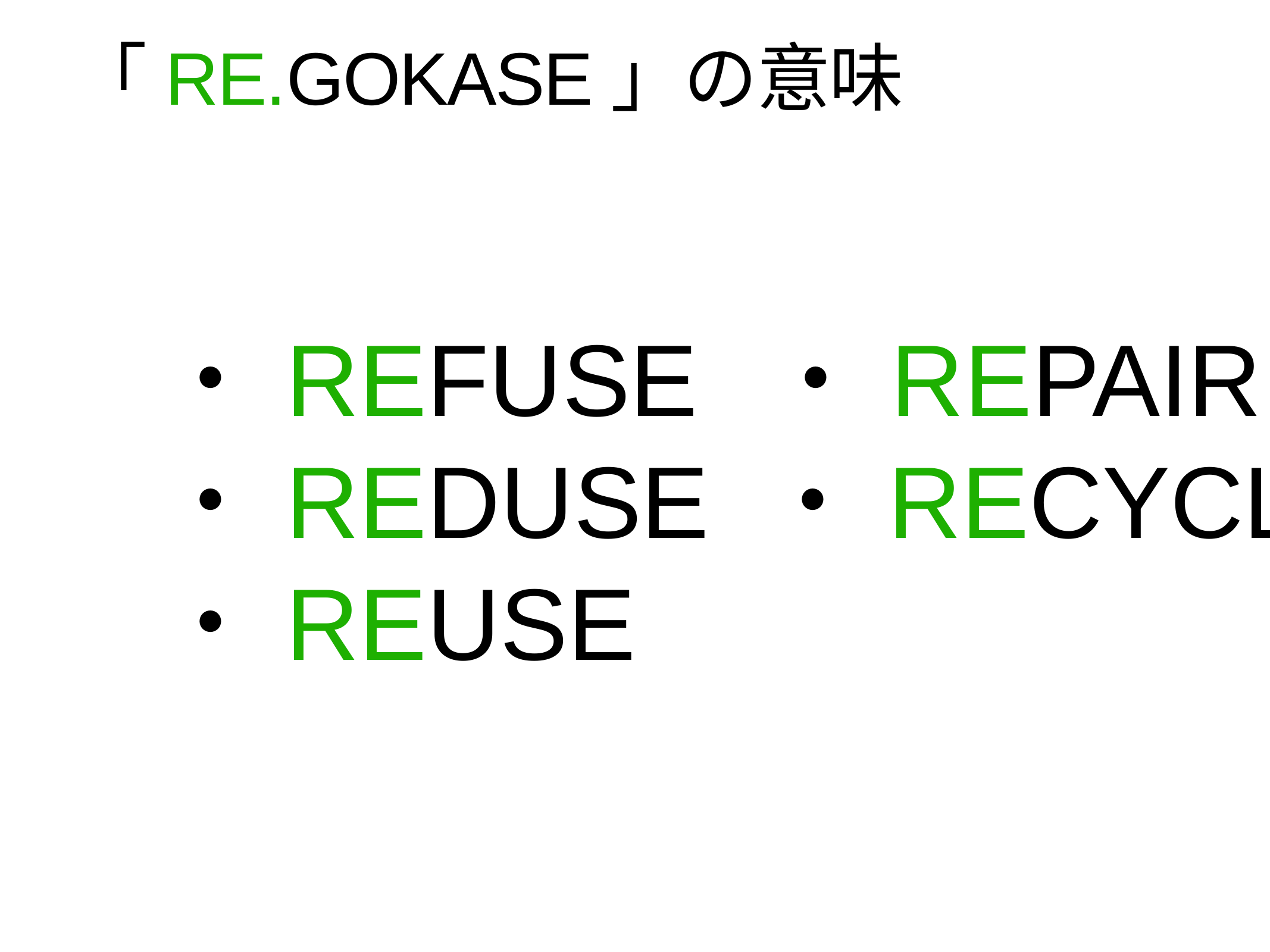

# 「RE.GOKASE」の意味
・REFUSE  ・REPAIR
・REDUSE ・RECYCLE
・REUSE